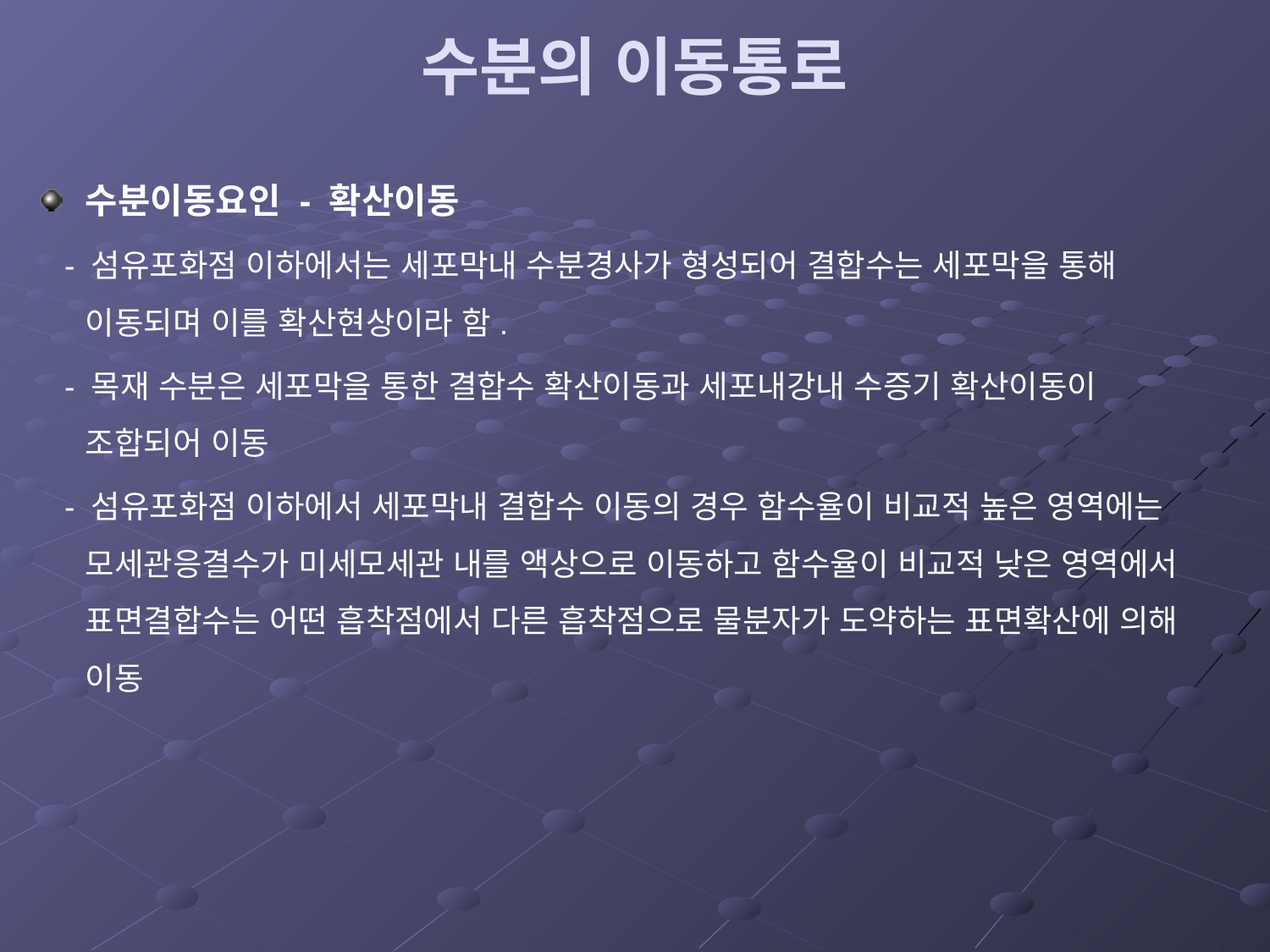

# 수분의 이동통로
수분이동요인 - 확산이동
   - 섬유포화점 이하에서는 세포막내 수분경사가 형성되어 결합수는 세포막을 통해 이동되며 이를 확산현상이라 함.
   - 목재 수분은 세포막을 통한 결합수 확산이동과 세포내강내 수증기 확산이동이 조합되어 이동
   - 섬유포화점 이하에서 세포막내 결합수 이동의 경우 함수율이 비교적 높은 영역에는 모세관응결수가 미세모세관 내를 액상으로 이동하고 함수율이 비교적 낮은 영역에서 표면결합수는 어떤 흡착점에서 다른 흡착점으로 물분자가 도약하는 표면확산에 의해 이동